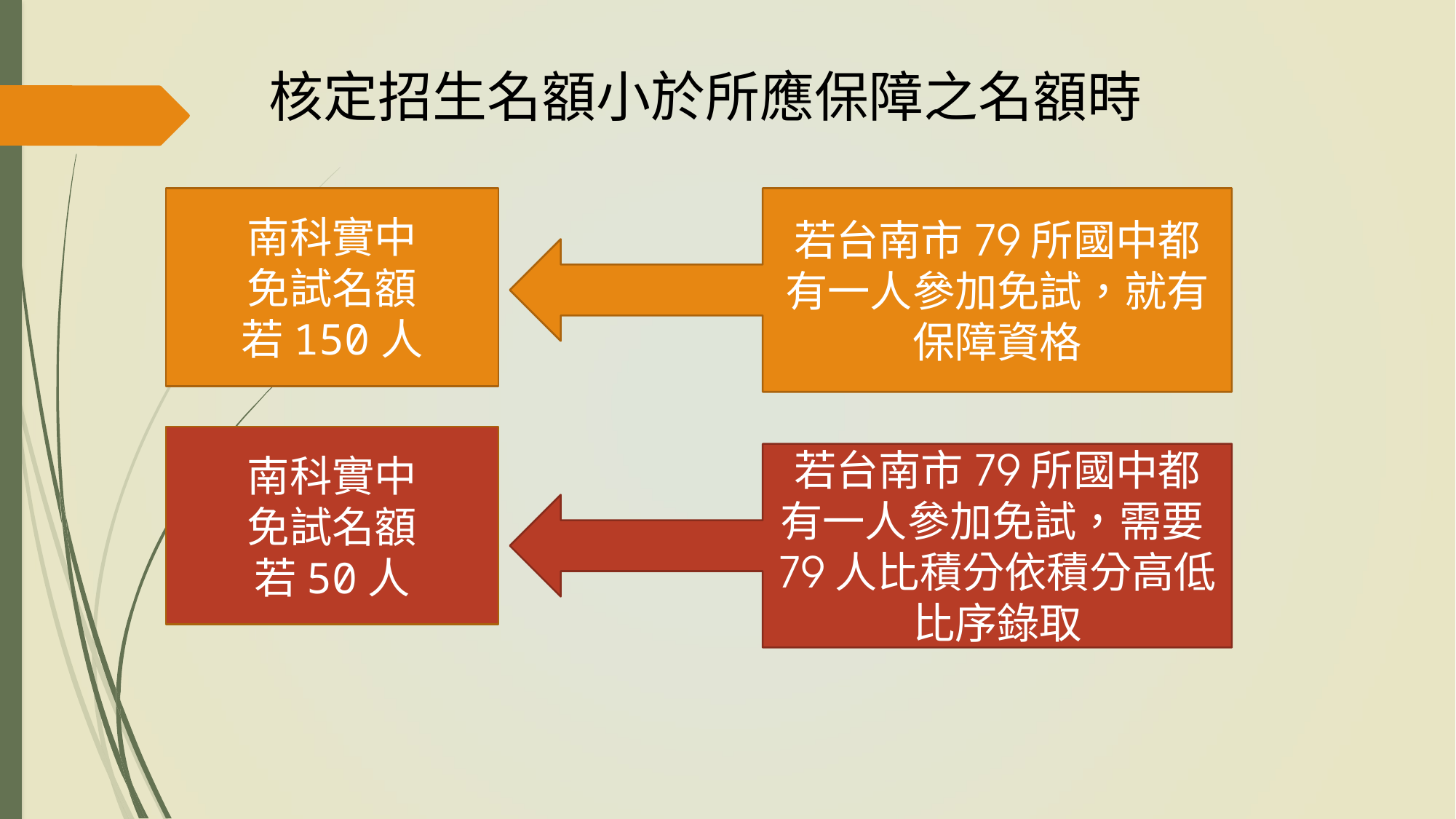

核定招生名額小於所應保障之名額時
南科實中
免試名額
若150人
若台南市79所國中都有一人參加免試，就有保障資格
南科實中
免試名額
若50人
若台南市79所國中都有一人參加免試，需要79人比積分依積分高低比序錄取